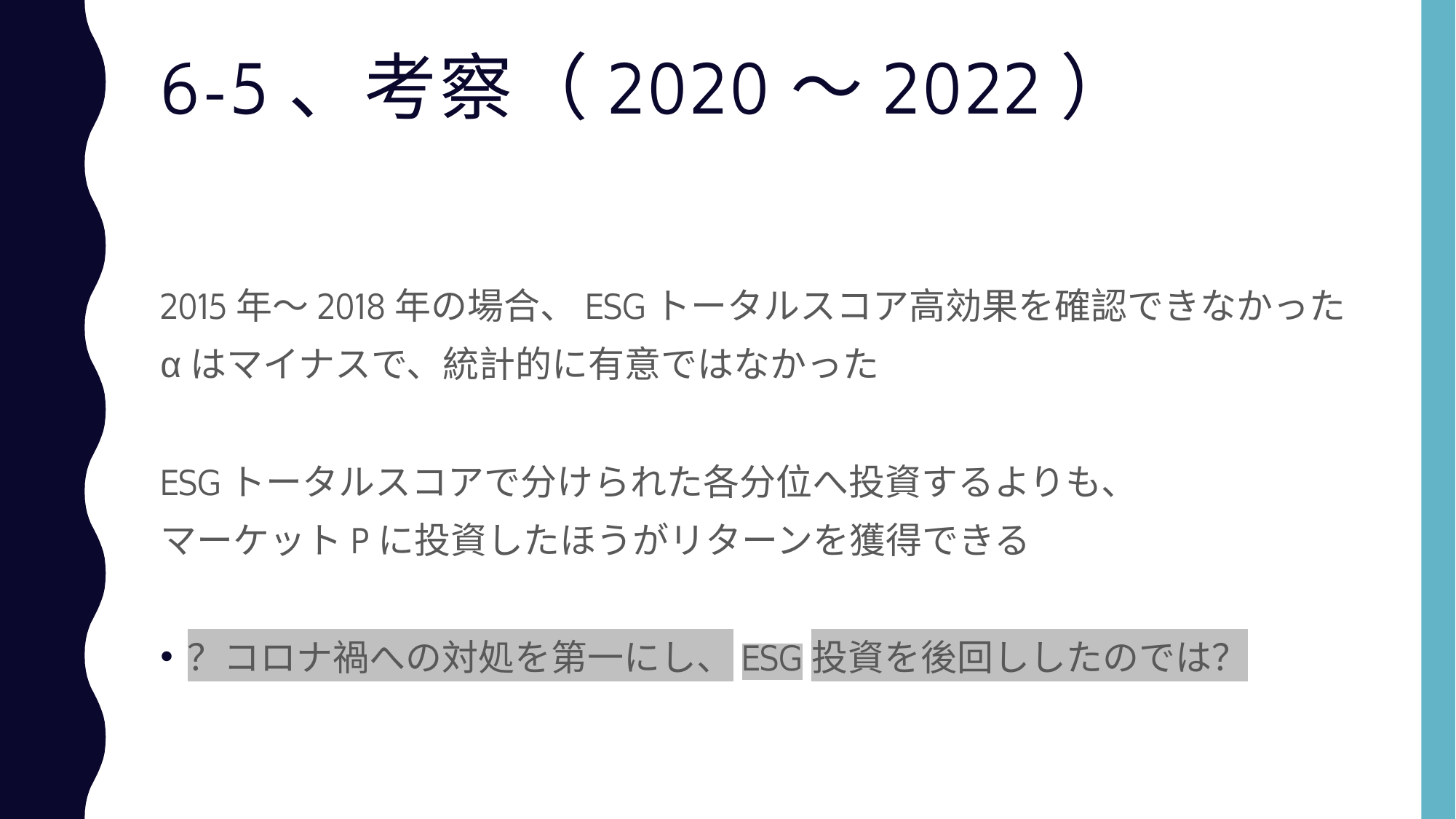

# 6-5、考察（2020〜2022）
2015年〜2018年の場合、ESGトータルスコア高効果を確認できなかった
αはマイナスで、統計的に有意ではなかった

ESGトータルスコアで分けられた各分位へ投資するよりも、
マーケットPに投資したほうがリターンを獲得できる

？コロナ禍への対処を第一にし、ESG投資を後回ししたのでは？